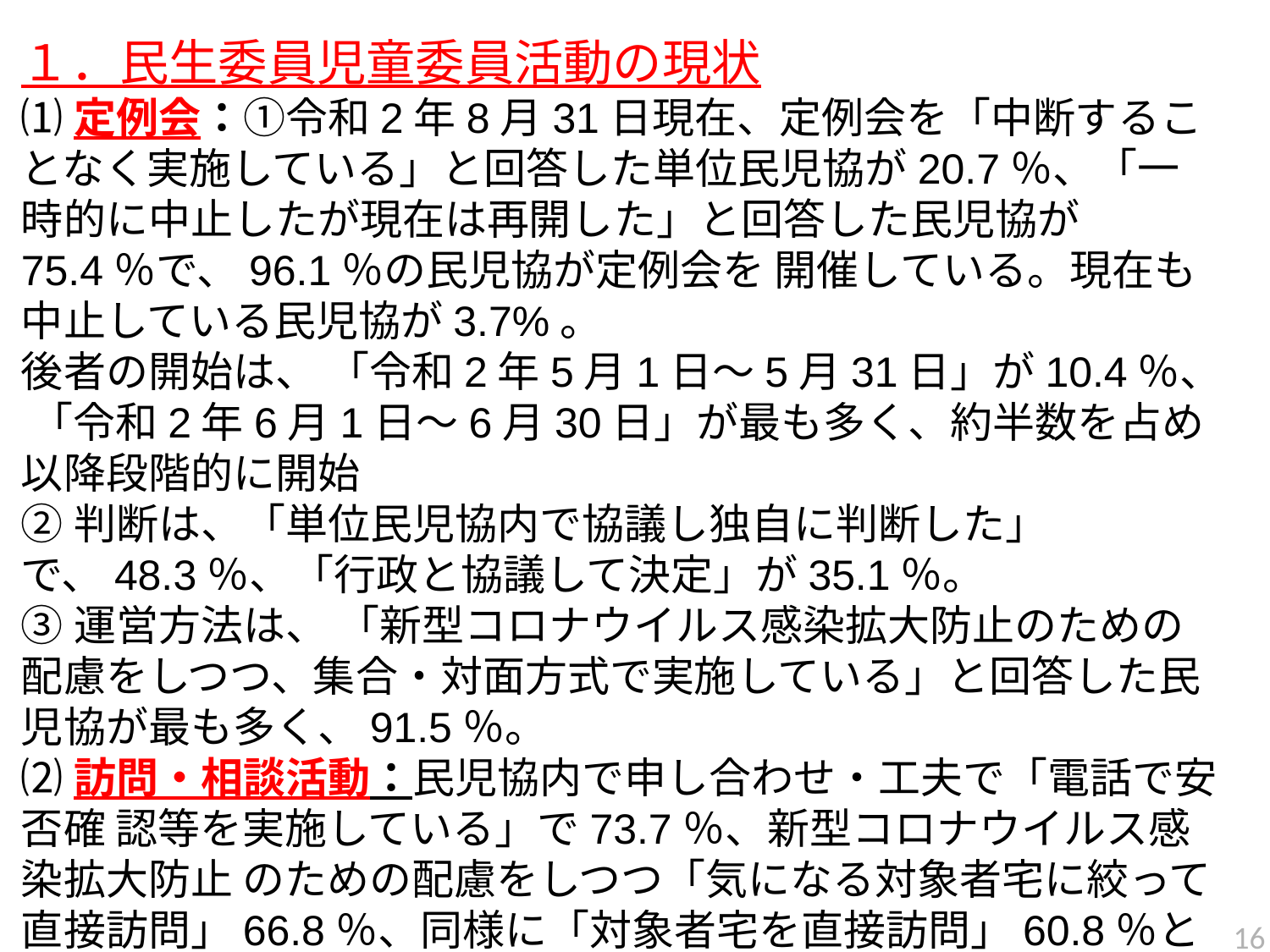

１．民生委員児童委員活動の現状
⑴定例会：①令和2年8月31日現在、定例会を「中断することなく実施している」と回答した単位民児協が20.7％、「一時的に中止したが現在は再開した」と回答した民児協が75.4％で、96.1％の民児協が定例会を 開催している。現在も中止している民児協が3.7%。
後者の開始は、 「令和2年5月1日～5月31日」が10.4％、 「令和2年6月1日～6月30日」が最も多く、約半数を占め以降段階的に開始
②判断は、「単位民児協内で協議し独自に判断した」で、48.3％、「行政と協議して決定」が35.1％。
③運営方法は、 「新型コロナウイルス感染拡大防止のための配慮をしつつ、集合・対面方式で実施している」と回答した民児協が最も多く、91.5％。
⑵訪問・相談活動：民児協内で申し合わせ・工夫で「電話で安否確 認等を実施している」で73.7％、新型コロナウイルス感染拡大防止 のための配慮をしつつ「気になる対象者宅に絞って直接訪問」66.8％、同様に「対象者宅を直接訪問」60.8％と続く。一方、訪問・相談活動は控えているとの回答も18.7％ある。
16